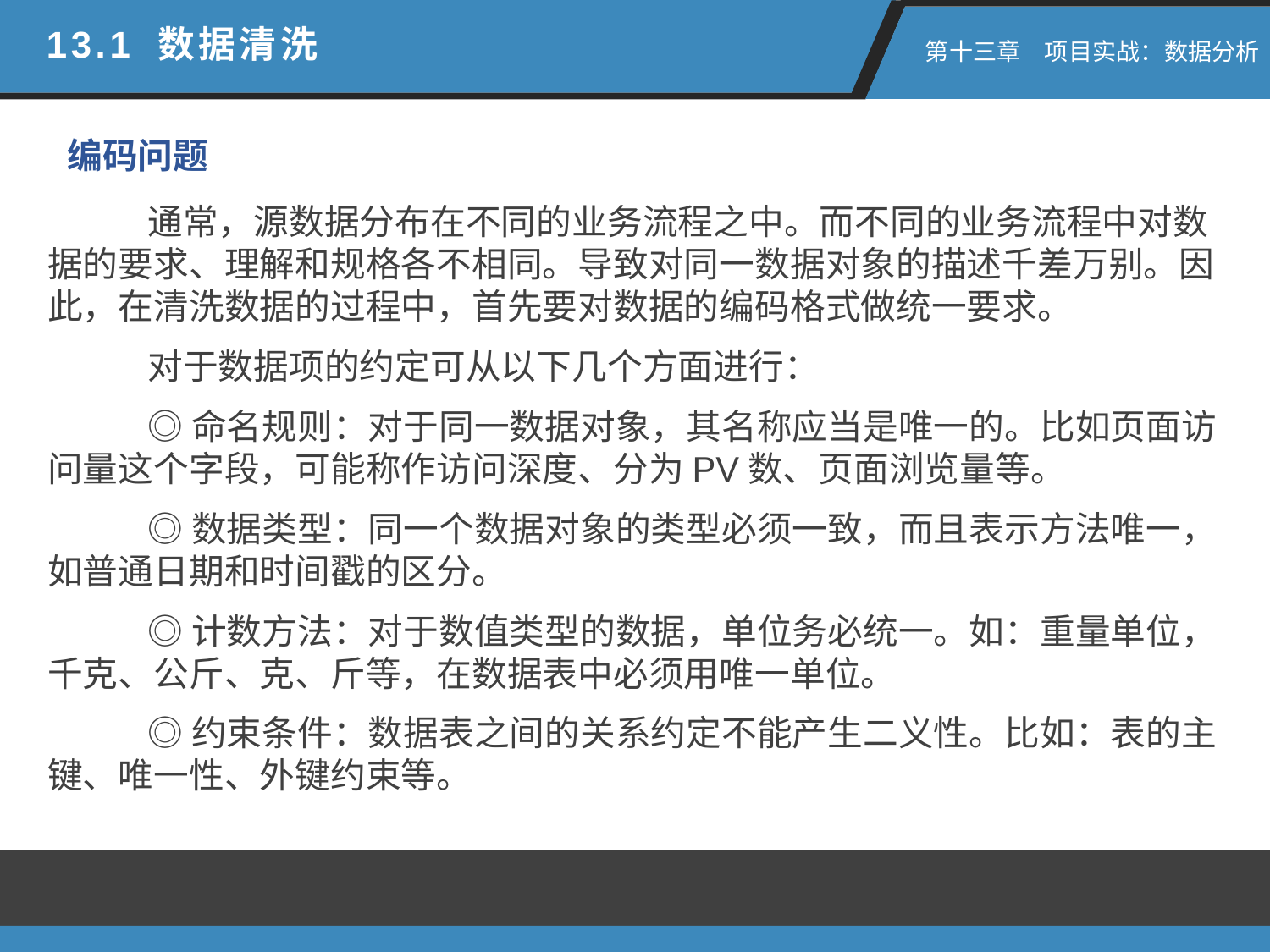

13.1 数据清洗
  第十三章　项目实战：数据分析
编码问题
通常，源数据分布在不同的业务流程之中。而不同的业务流程中对数据的要求、理解和规格各不相同。导致对同一数据对象的描述千差万别。因此，在清洗数据的过程中，首先要对数据的编码格式做统一要求。
对于数据项的约定可从以下几个方面进行：
◎命名规则：对于同一数据对象，其名称应当是唯一的。比如页面访问量这个字段，可能称作访问深度、分为PV数、页面浏览量等。
◎数据类型：同一个数据对象的类型必须一致，而且表示方法唯一，如普通日期和时间戳的区分。
◎计数方法：对于数值类型的数据，单位务必统一。如：重量单位，千克、公斤、克、斤等，在数据表中必须用唯一单位。
◎约束条件：数据表之间的关系约定不能产生二义性。比如：表的主键、唯一性、外键约束等。